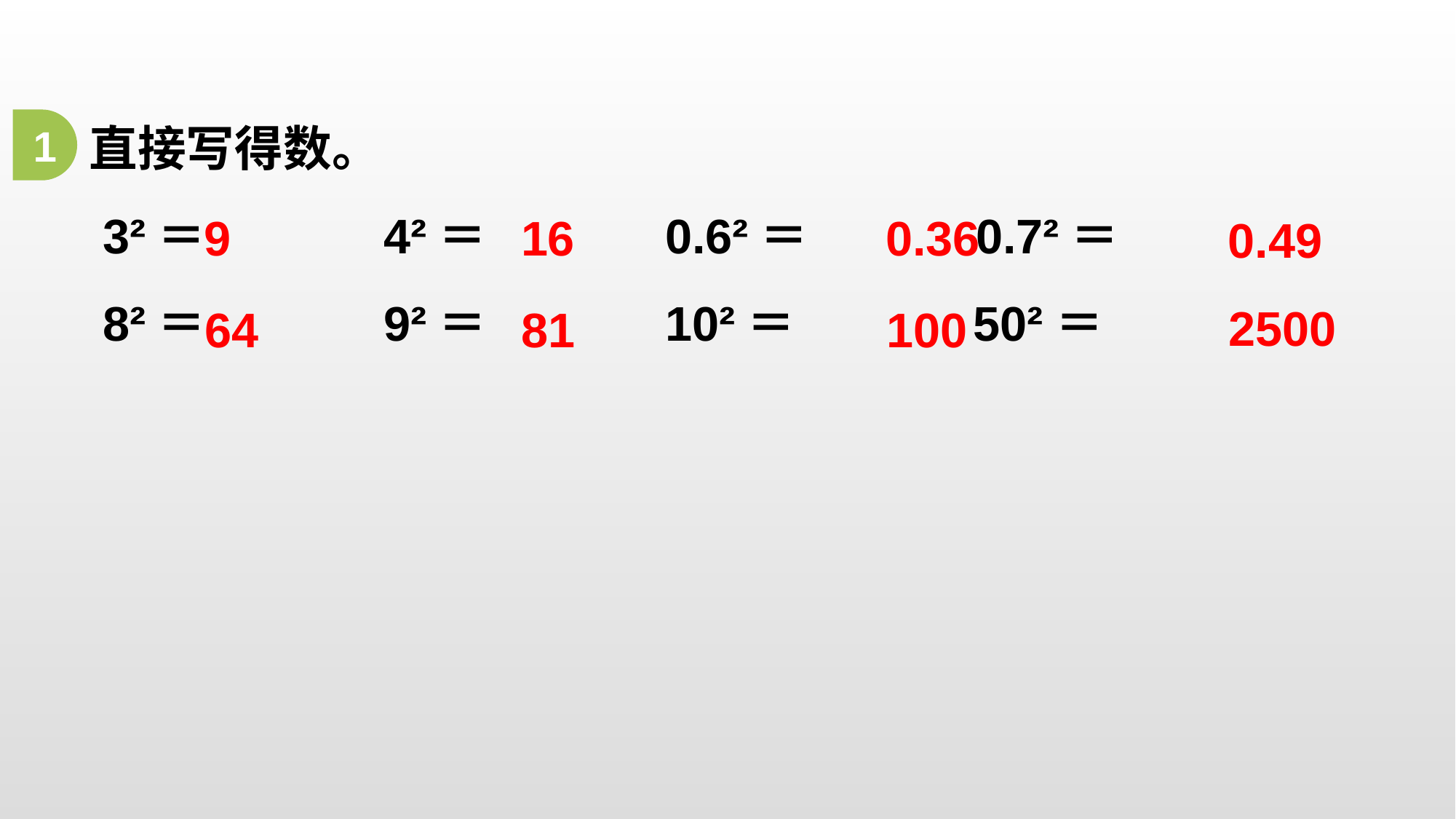

直接写得数。
 3²＝               4²＝               0.6²＝              0.7²＝
 8²＝               9²＝               10²＝               50²＝

1
9
16
0.36
0.49
2500
64
81
100